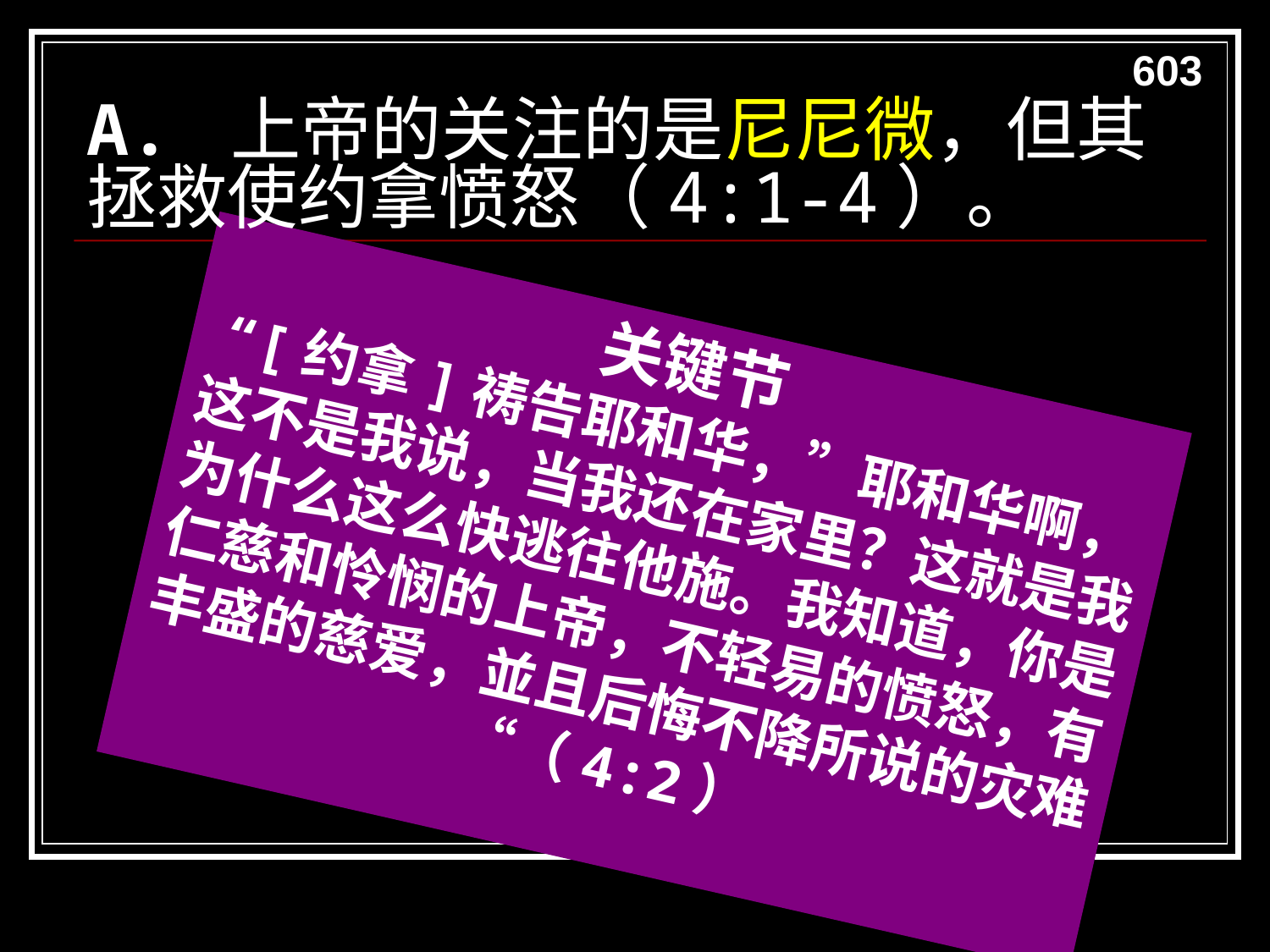

603
A. 上帝的关注的是尼尼微，但其拯救使约拿愤怒（4:1-4）。
关键节
“[约拿]祷告耶和华，”耶和华啊，这不是我说，当我还在家里？这就是我为什么这么快逃往他施。我知道，你是仁慈和怜悯的上帝，不轻易的愤怒，有丰盛的慈爱，並且后悔不降所说的灾难“（4:2）